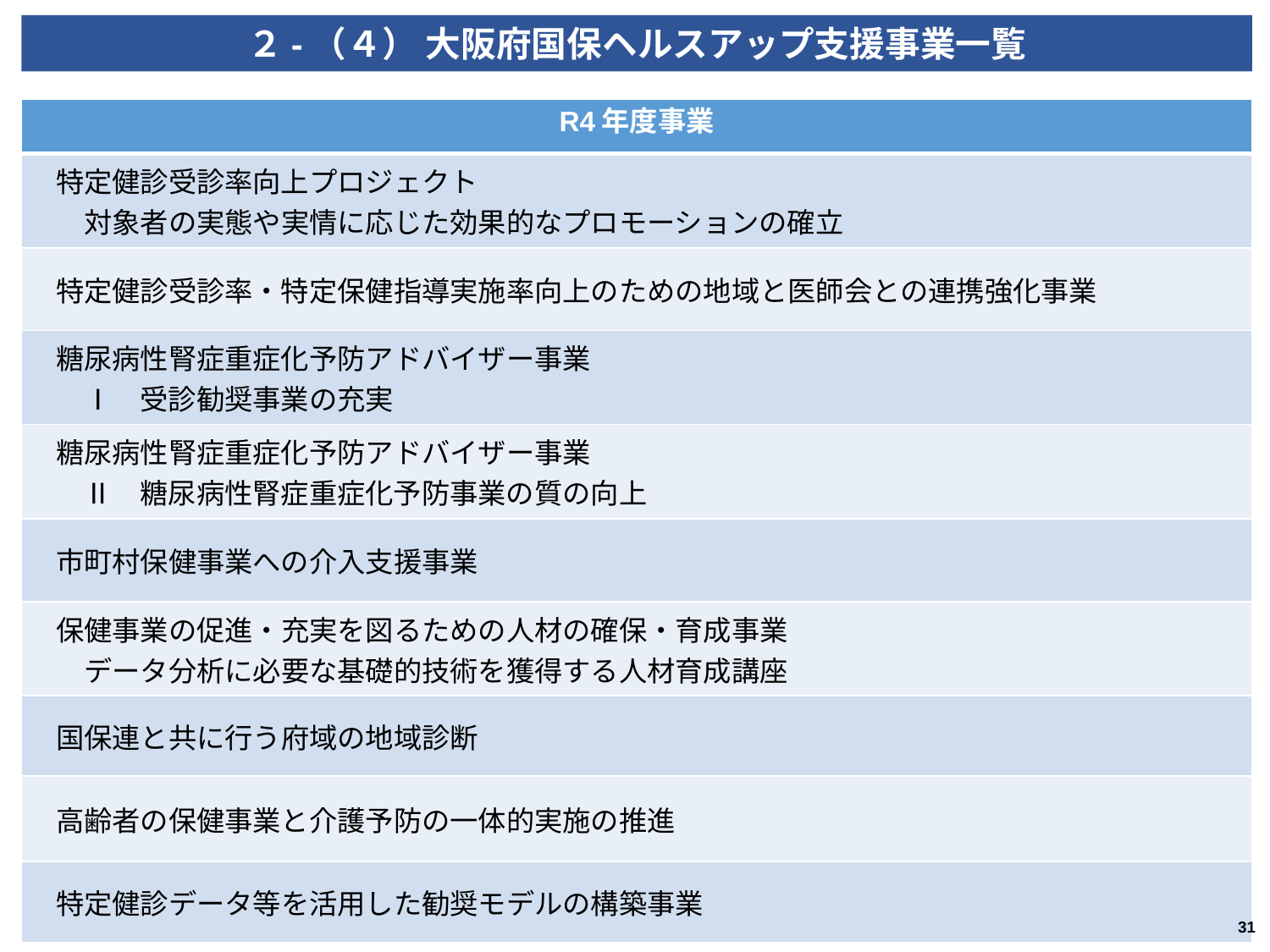

２-（４） 大阪府国保ヘルスアップ支援事業一覧
| R4年度事業 |
| --- |
| 特定健診受診率向上プロジェクト 　　対象者の実態や実情に応じた効果的なプロモーションの確立 |
| 特定健診受診率・特定保健指導実施率向上のための地域と医師会との連携強化事業 |
| 糖尿病性腎症重症化予防アドバイザー事業 　　Ⅰ　受診勧奨事業の充実 |
| 糖尿病性腎症重症化予防アドバイザー事業 　　Ⅱ　糖尿病性腎症重症化予防事業の質の向上 |
| 市町村保健事業への介入支援事業 |
| 保健事業の促進・充実を図るための人材の確保・育成事業 　　データ分析に必要な基礎的技術を獲得する人材育成講座 |
| 国保連と共に行う府域の地域診断 |
| 高齢者の保健事業と介護予防の一体的実施の推進 |
| 特定健診データ等を活用した勧奨モデルの構築事業 |
31